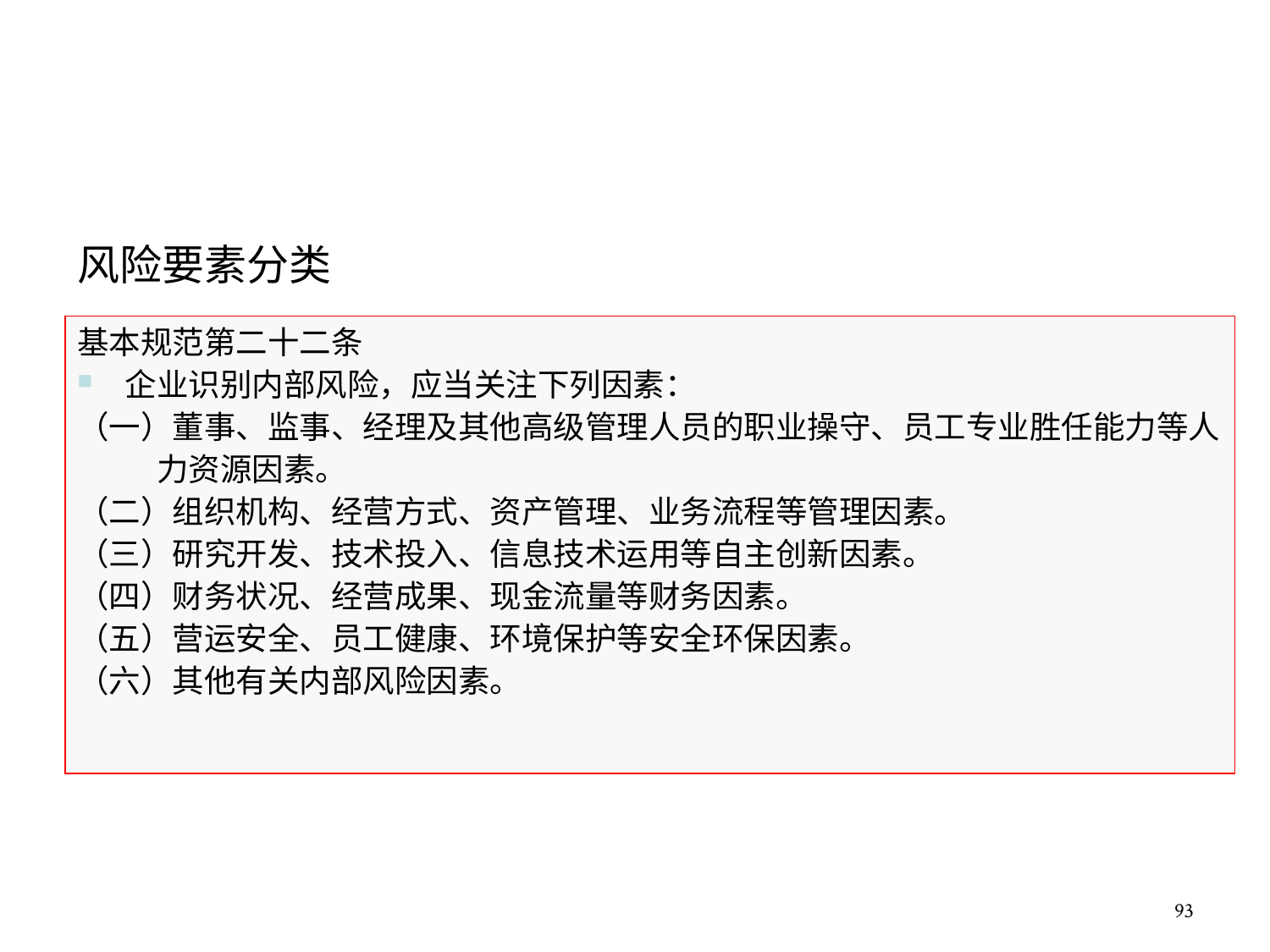

风险要素分类
基本规范第二十二条
企业识别内部风险，应当关注下列因素：
（一）董事、监事、经理及其他高级管理人员的职业操守、员工专业胜任能力等人
          力资源因素。
（二）组织机构、经营方式、资产管理、业务流程等管理因素。
（三）研究开发、技术投入、信息技术运用等自主创新因素。
（四）财务状况、经营成果、现金流量等财务因素。
（五）营运安全、员工健康、环境保护等安全环保因素。
（六）其他有关内部风险因素。
93